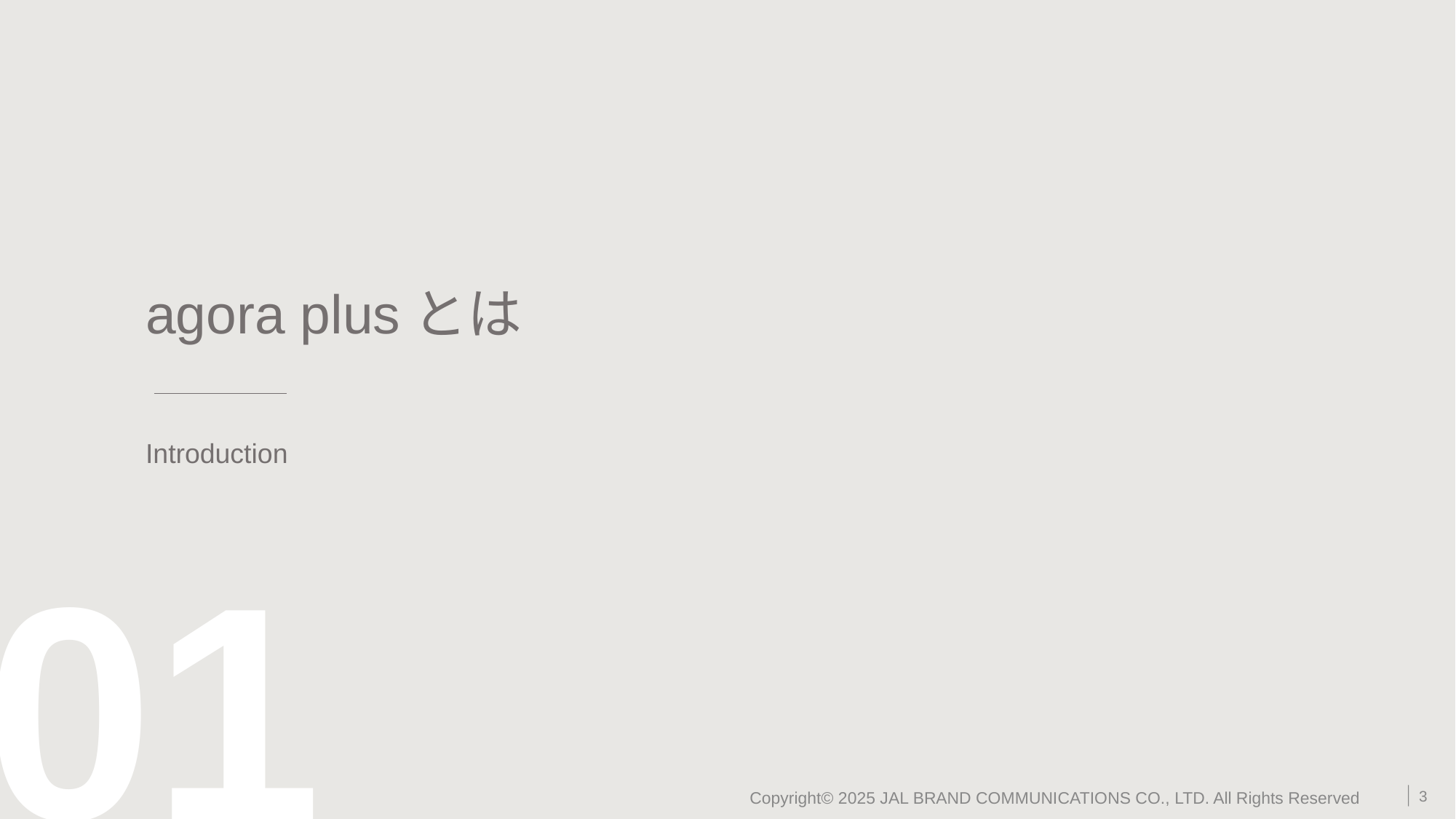

# agora plusとは
Introduction
01
3
Copyright© 2025 JAL BRAND COMMUNICATIONS CO., LTD. All Rights Reserved　　｜